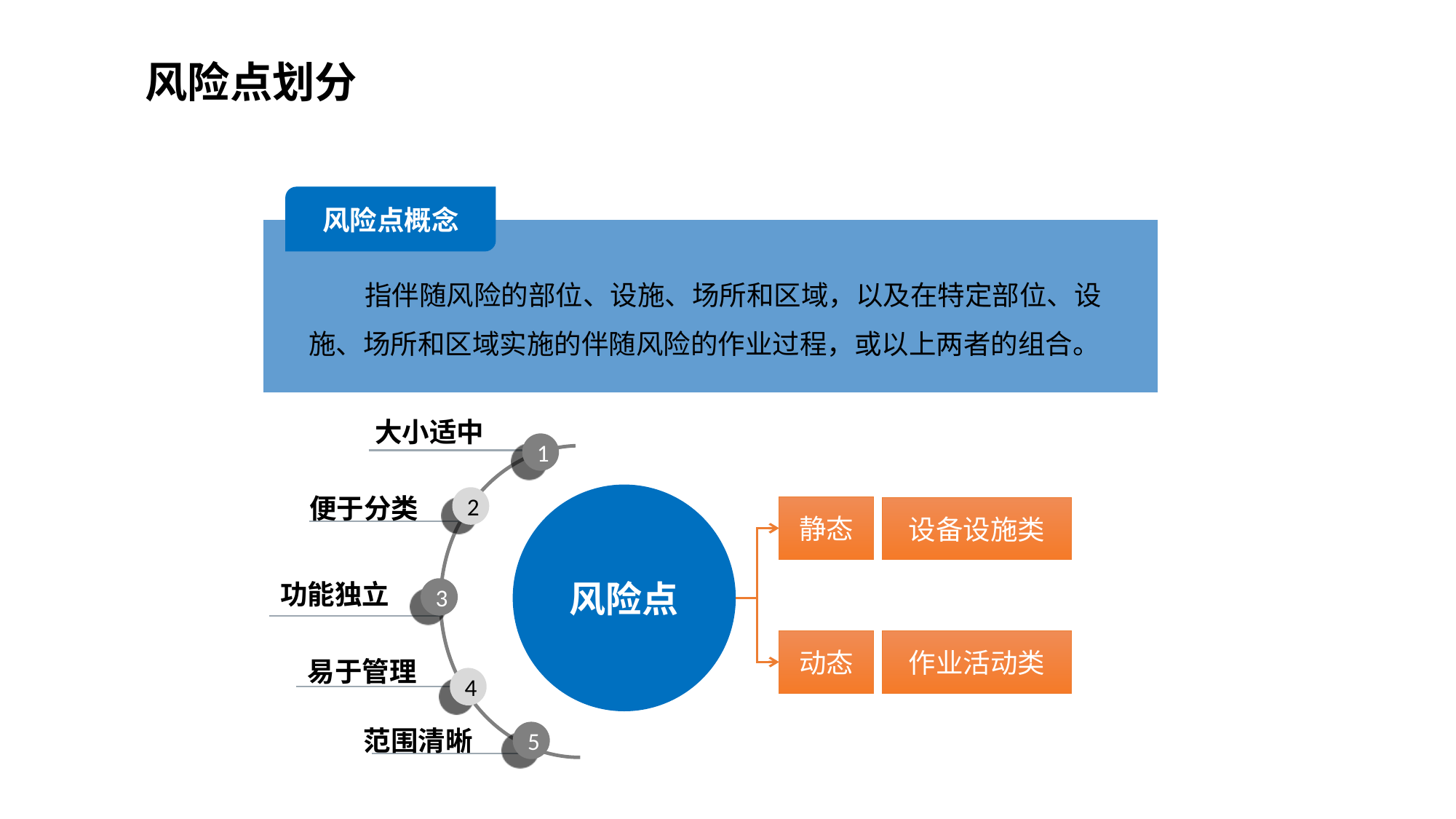

风险点划分
风险点概念

        指伴随风险的部位、设施、场所和区域，以及在特定部位、设施、场所和区域实施的伴随风险的作业过程，或以上两者的组合。
大小适中
1

风险点
便于分类
2
静态
设备设施类
功能独立
3
动态
作业活动类
易于管理
4
范围清晰
5